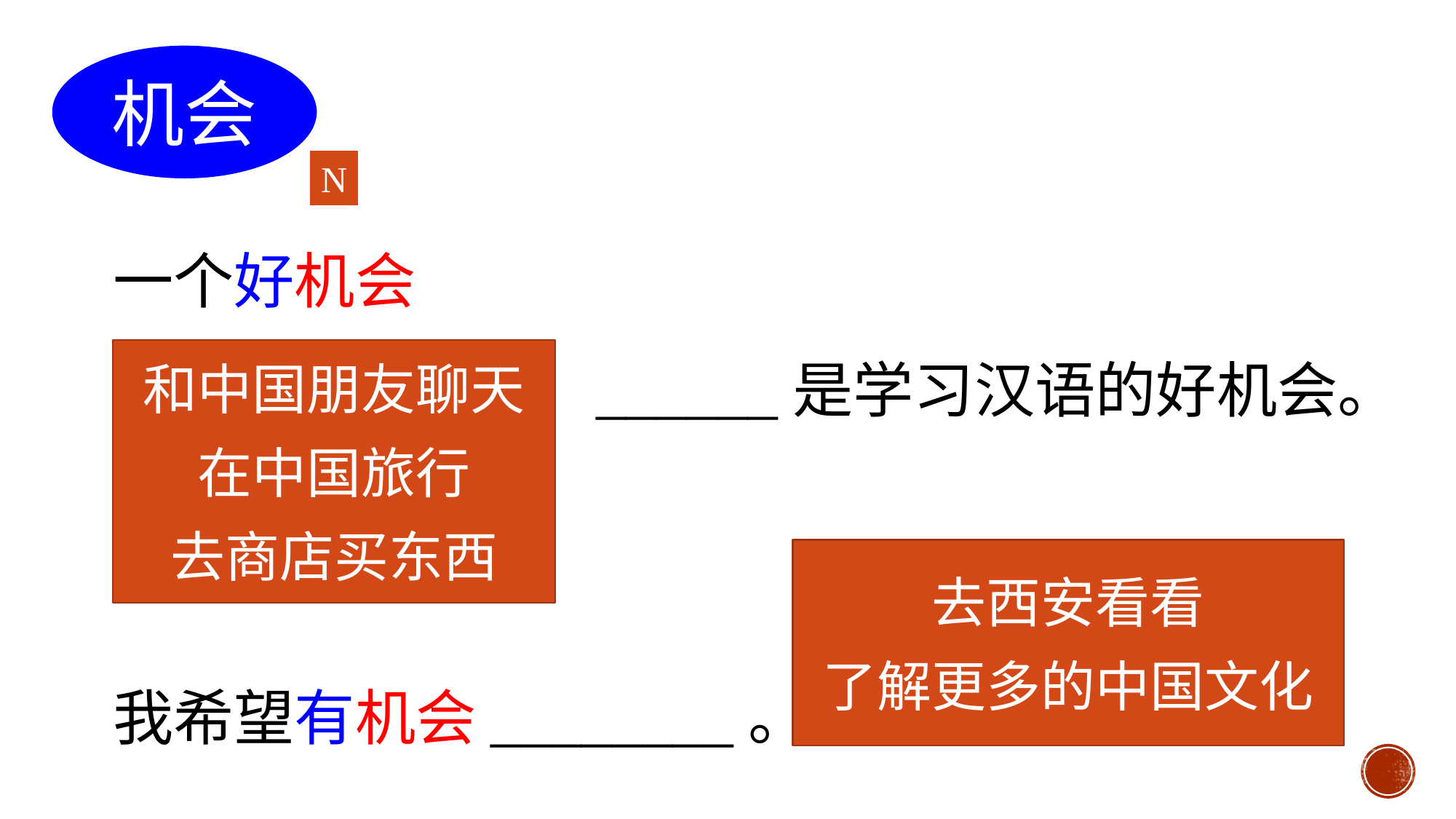

机会
N
一个好机会
                                ______是学习汉语的好机会。

我希望有机会________。
和中国朋友聊天
在中国旅行
去商店买东西
去西安看看
了解更多的中国文化